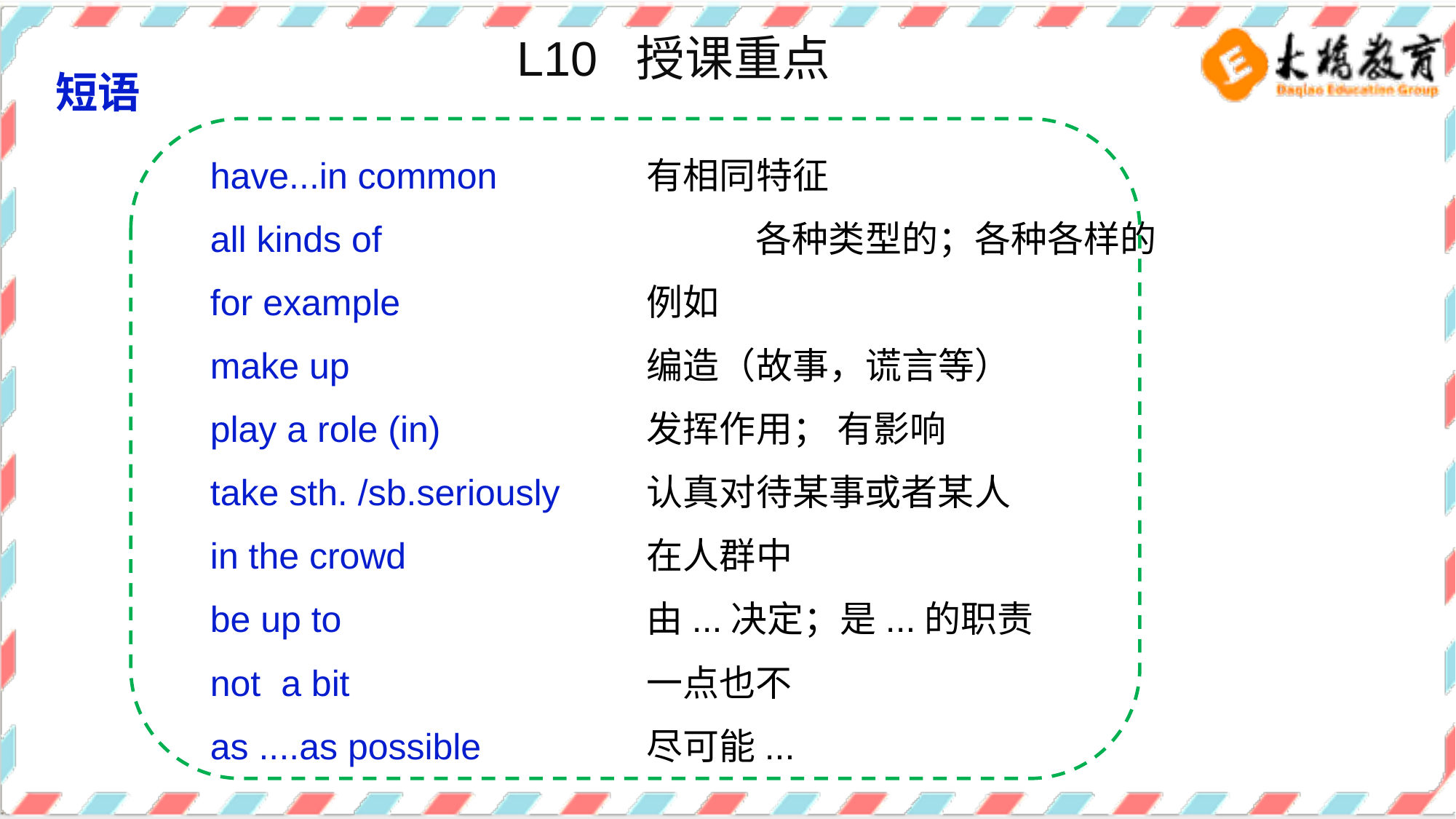

L10  授课重点
短语

have...in common		有相同特征
all kinds of                          	各种类型的；各种各样的
for example                     	例如
make up                             	编造（故事，谎言等）
play a role (in)                    	发挥作用； 有影响
take sth. /sb.seriously      	认真对待某事或者某人
in the crowd                       	在人群中
be up to                        	由...决定；是...的职责
not  a bit                        	一点也不
as ....as possible             	尽可能...